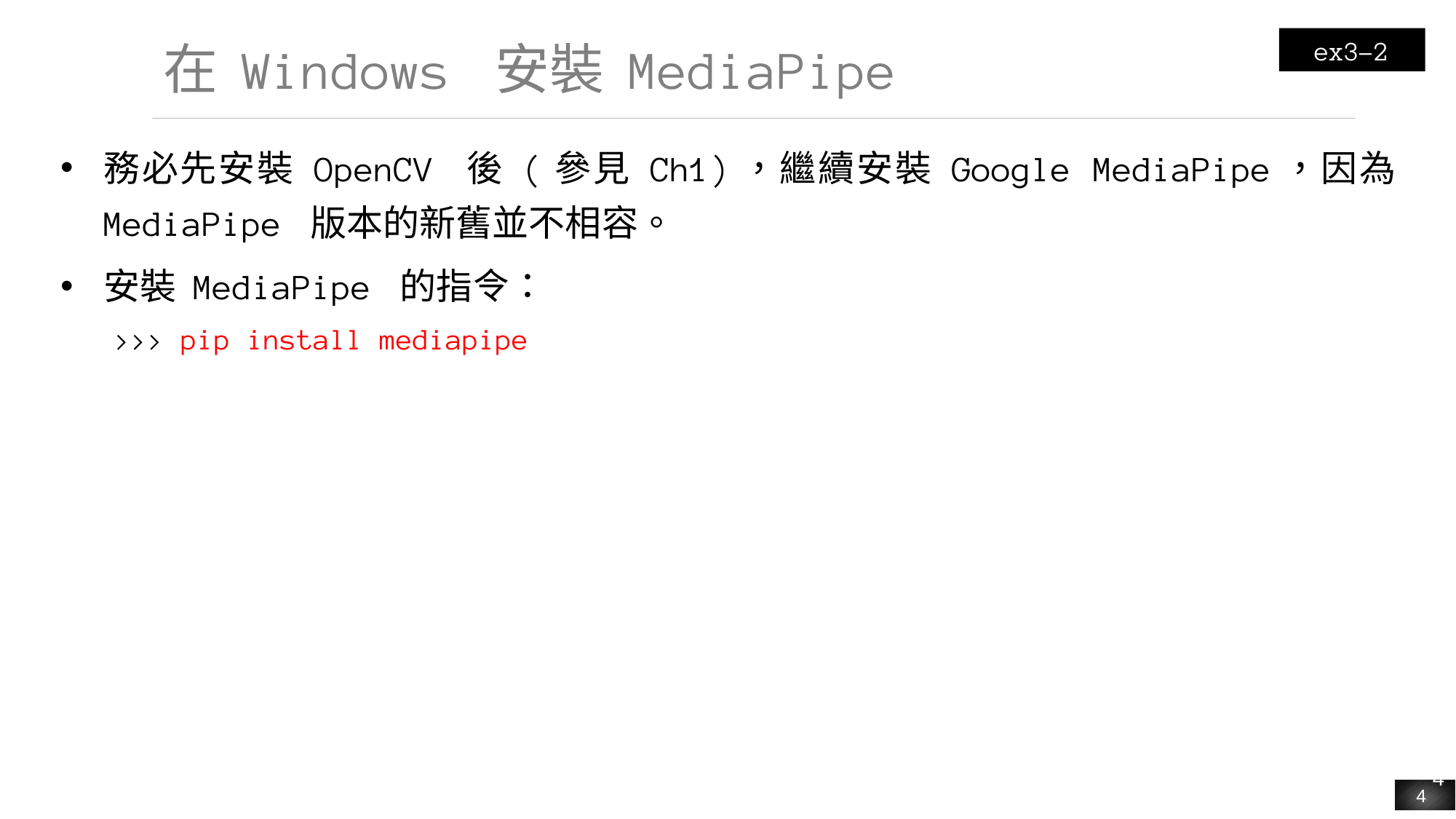

ex3-2
# 在 Windows 安裝 MediaPipe
務必先安裝 OpenCV 後 (參見 Ch1)，繼續安裝 Google MediaPipe，因為 MediaPipe 版本的新舊並不相容。
安裝 MediaPipe 的指令：
>>> pip install mediapipe
4